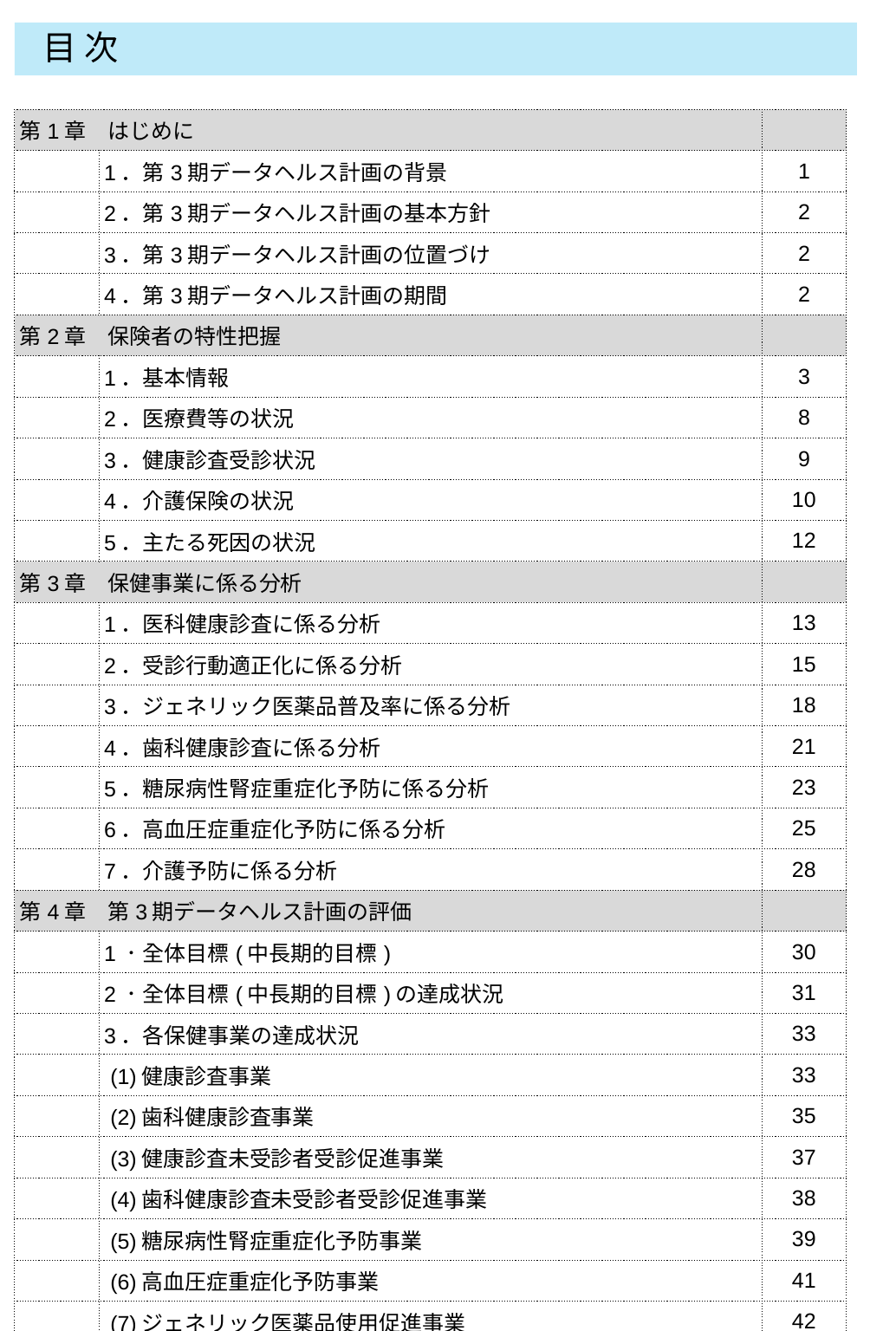

# 目 次
| 第1章　はじめに |  |  |
| --- | --- | --- |
|  | 1．第3期データヘルス計画の背景 | 1 |
|  | 2．第3期データヘルス計画の基本方針 | 2 |
|  | 3．第3期データヘルス計画の位置づけ | 2 |
|  | 4．第3期データヘルス計画の期間 | 2 |
| 第2章　保険者の特性把握 |  |  |
|  | 1．基本情報 | 3 |
|  | 2．医療費等の状況 | 8 |
|  | 3．健康診査受診状況 | 9 |
|  | 4．介護保険の状況 | 10 |
|  | 5．主たる死因の状況 | 12 |
| 第3章　保健事業に係る分析 |  |  |
|  | 1．医科健康診査に係る分析 | 13 |
|  | 2．受診行動適正化に係る分析 | 15 |
|  | 3．ジェネリック医薬品普及率に係る分析 | 18 |
|  | 4．歯科健康診査に係る分析 | 21 |
|  | 5．糖尿病性腎症重症化予防に係る分析 | 23 |
|  | 6．高血圧症重症化予防に係る分析 | 25 |
|  | 7．介護予防に係る分析 | 28 |
| 第4章　第3期データヘルス計画の評価 |  |  |
|  | 1．全体目標(中長期的目標) | 30 |
|  | 2．全体目標(中長期的目標)の達成状況 | 31 |
|  | 3．各保健事業の達成状況 | 33 |
|  | (1)健康診査事業 | 33 |
|  | (2)歯科健康診査事業 | 35 |
|  | (3)健康診査未受診者受診促進事業 | 37 |
|  | (4)歯科健康診査未受診者受診促進事業 | 38 |
|  | (5)糖尿病性腎症重症化予防事業 | 39 |
|  | (6)高血圧症重症化予防事業 | 41 |
|  | (7)ジェネリック医薬品使用促進事業 | 42 |
|  | (8)重複･頻回受診者訪問指導事業等受診行動適正化事業 | 44 |
|  | (9)高齢者の保健事業と介護予防等の一体的な実施 | 45 |